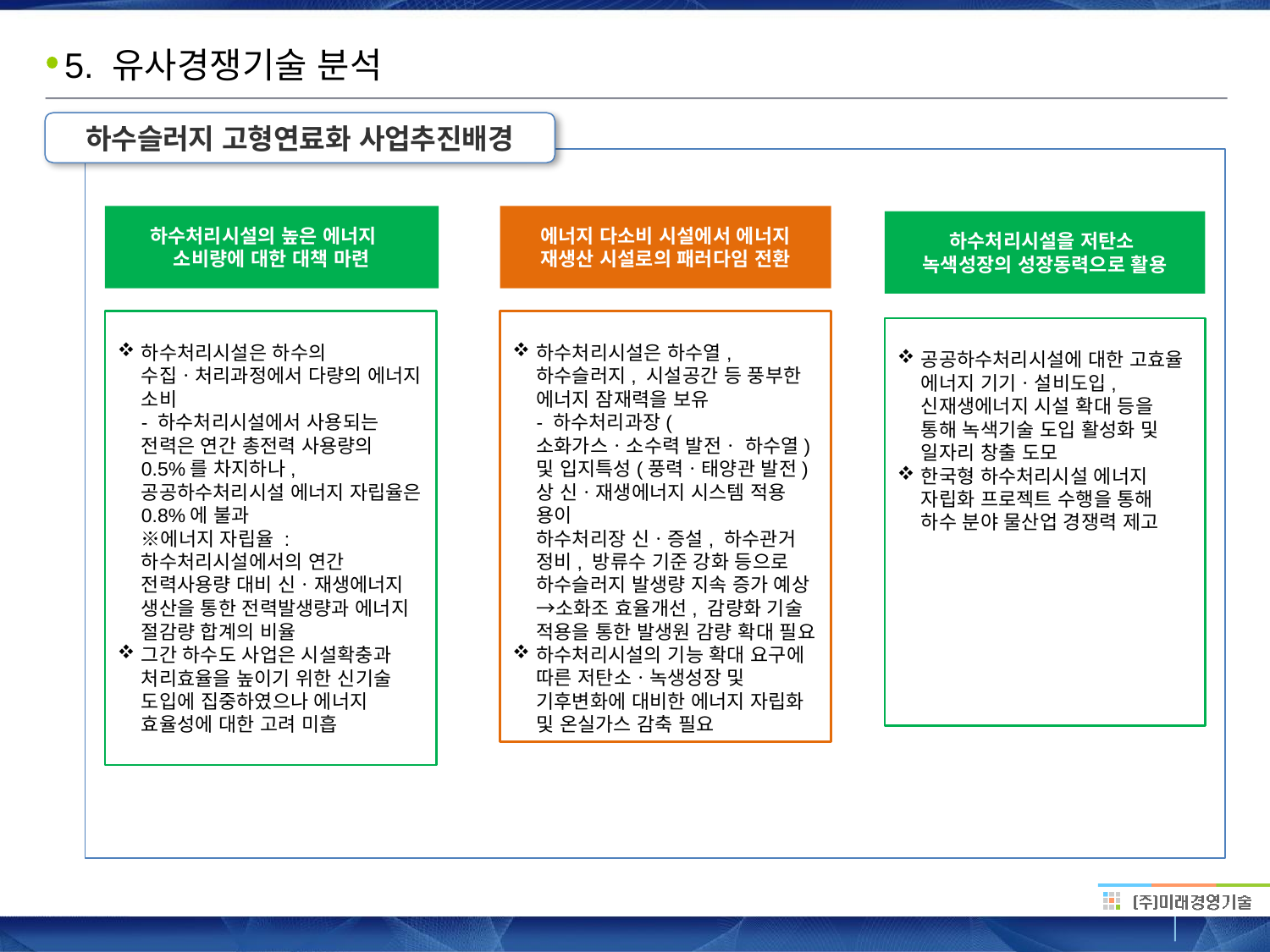

# 5. 유사경쟁기술 분석
하수슬러지 고형연료화 사업추진배경

하수처리시설의 높은 에너지    소비량에 대한 대책 마련
에너지 다소비 시설에서 에너지 재생산 시설로의 패러다임 전환
하수처리시설을 저탄소
녹색성장의 성장동력으로 활용

하수처리시설은 하수의 수집ㆍ처리과정에서 다량의 에너지 소비
- 하수처리시설에서 사용되는 전력은 연간 총전력 사용량의 0.5%를 차지하나, 공공하수처리시설 에너지 자립율은 0.8%에 불과
※에너지 자립율 : 하수처리시설에서의 연간 전력사용량 대비 신ㆍ재생에너지 생산을 통한 전력발생량과 에너지 절감량 합계의 비율
그간 하수도 사업은 시설확충과 처리효율을 높이기 위한 신기술 도입에 집중하였으나 에너지 효율성에 대한 고려 미흡

하수처리시설은 하수열, 하수슬러지, 시설공간 등 풍부한 에너지 잠재력을 보유
- 하수처리과장(소화가스ㆍ소수력 발전ㆍ 하수열) 및 입지특성(풍력ㆍ태양관 발전)상 신ㆍ재생에너지 시스템 적용 용이
하수처리장 신ㆍ증설, 하수관거 정비, 방류수 기준 강화 등으로 하수슬러지 발생량 지속 증가 예상→소화조 효율개선, 감량화 기술 적용을 통한 발생원 감량 확대 필요
하수처리시설의 기능 확대 요구에 따른 저탄소ㆍ녹생성장 및 기후변화에 대비한 에너지 자립화 및 온실가스 감축 필요

공공하수처리시설에 대한 고효율 에너지 기기ㆍ설비도입, 신재생에너지 시설 확대 등을 통해 녹색기술 도입 활성화 및 일자리 창출 도모
한국형 하수처리시설 에너지 자립화 프로젝트 수행을 통해 하수 분야 물산업 경쟁력 제고